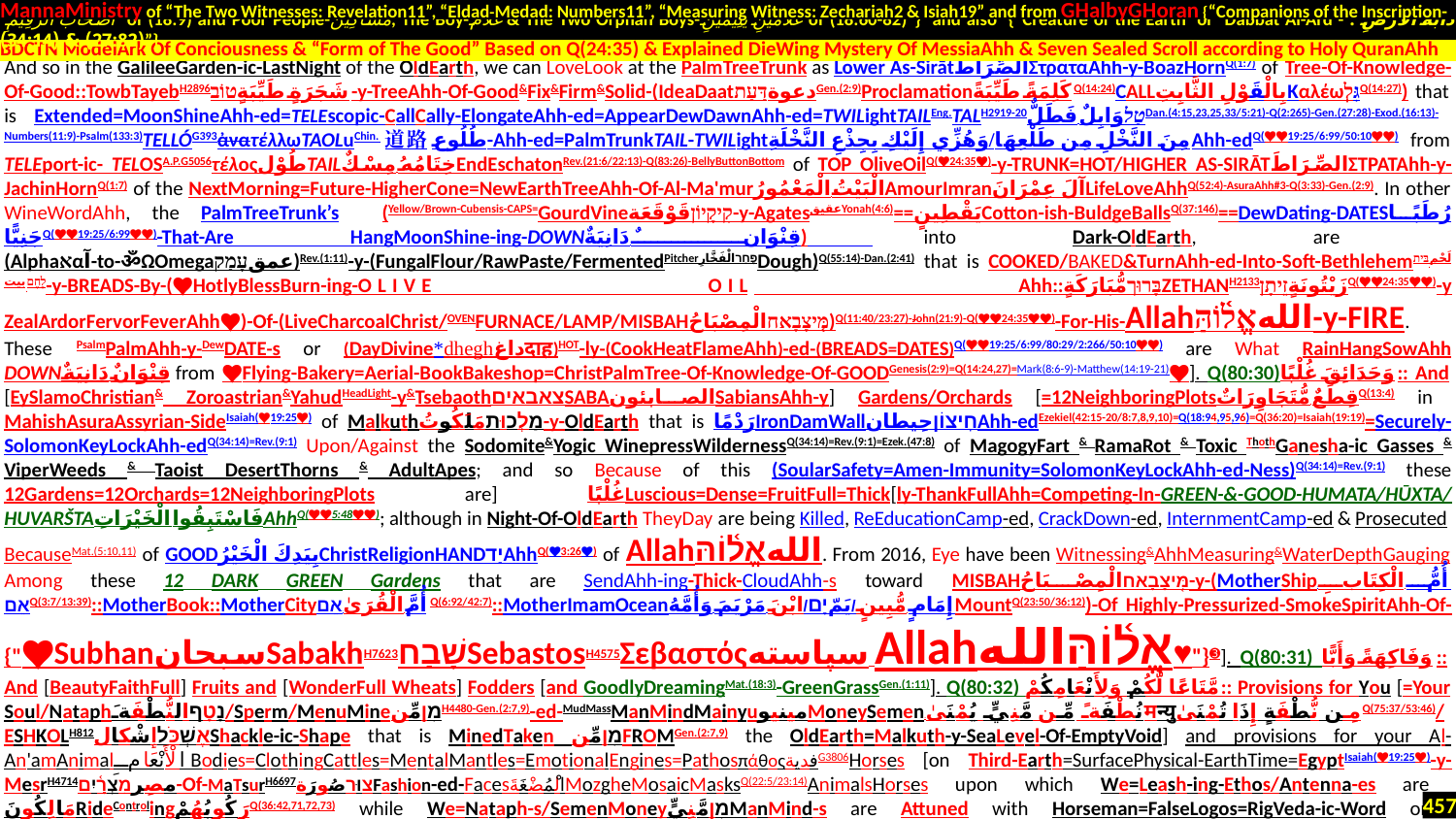

MannaMinistry of “The Two Witnesses: Revelation11”, “Eldad-Medad: Numbers11”, “Measuring Witness: Zechariah2 & Isiah19” and from GHalbyGHoran {“Companions of the Inscription-
 أَصْحَابَ الرَّقِيمِ  of (18:9) and Poor People-مَسَاكِينَ, The Boy-غُلَامُ & The Two Orphan Boys-غُلَامَيْنِ يَتِيمَيْنِ of (18:60-82)”}  and also  {“Creature of the Earth  or  Dabbat Al-Ard - دَابَّةُ الْأَرْضِ : (27:82) & (34:14)”}
.
And so in the GalileeGarden-ic-LastNight of the OldEarth, we can LoveLook at the PalmTreeTrunk as Lower As-SirātالصِّرَاطَΣτραταAhh-y-BoazHornQ(1:7)  of  Tree-Of-Knowledge-Of-Good::TowbTayebH2896شَجَرَةٍ طَيِّبَةٍטוֹב-y-TreeAhh-Of-Good&Fix&Firm&Solid-(IdeaDaatدعوةדַּעַתGen.(2:9)Proclamationكَلِمَةً طَيِّبَةًQ(14:24)CALLبِالْقَوْلِ الثَّابِتِΚαλέωגִּלְQ(14:27)) that is Extended=MoonShineAhh-ed=TELEscopic-CallCally-ElongateAhh-ed=AppearDewDawnAhh-ed=TWILightTAILEng.TALH2919-20טַלوَابِلٌ فَطَلٌّDan.(4:15,23,25,33/5:21)-Q(2:265)-Gen.(27:28)-Exod.(16:13)- Numbers(11:9)-Psalm(133:3)TELLÓG393ἀνατέλλωTAOLuChin.道路طُلُوع-Ahh-ed=PalmTrunkTAIL-TWILightمِنَ النَّخْلِ مِن طَلْعِهَا/وَهُزِّي إِلَيْكِ بِجِذْعِ النَّخْلَةِAhh-edQ(♥♥19:25/6:99/50:10♥♥)  from TELEport-ic- TELOSA.P.G5056τέλοςطُوْلTAILخِتَامُهُ مِسْكٌEndEschatonRev.(21:6/22:13)-Q(83:26)-BellyButtonBottom of TOP OliveOilQ(♥24:35♥)-y-TRUNK=HOT/HIGHER AS-SIRĀTالصِّرَاطَΣΤΡΑΤΑhh-y-JachinHornQ(1:7) of the NextMorning=Future-HigherCone=NewEarthTreeAhh-Of-Al-Ma'murالْبَيْتُ الْمَعْمُورُAmourImranآلَ عِمْرَانَLifeLoveAhhQ(52:4)-AsuraAhh#3-Q(3:33)-Gen.(2:9). In other WineWordAhh, the PalmTreeTrunk’s  (Yellow/Brown-Cubensis-CAPS=GourdVineקִיקָיוֹןقَوْقَعَة-y-AgatesعقیقYonah(4:6)==يَقْطِينٍCotton-ish-BuldgeBallsQ(37:146)==DewDating-DATESرُطَبًا جَنِيًّاQ(♥♥19:25/6:99♥♥)-That-Are HangMoonShine-ing-DOWNقِنْوَانٌ دَانِيَةٌ) into Dark-OldEarth, are (Alphaאαآ-to-ॐΩOmegaعمقעָמַק)Rev.(1:11)-y-(FungalFlour/RawPaste/FermentedPitcherפֶּחָרالْفَخَّارِDough)Q(55:14)-Dan.(2:41) that is COOKED/BAKED&TurnAhh-ed-Into-Soft-Bethlehemلَحْم.בֵּית לֶחֶם.بیت-y-BREADS-By-(♥HotlyBlessBurn-ing-OLIVE OIL Ahh::בָּרוּךمُّبَارَكَةٍZETHANH2133زَيْتُونَةٍזֵיתָןQ(♥♥24:35♥♥)-y ZealArdorFervorFeverAhh♥)-Of-(LiveCharcoalChrist/OVENFURNACE/LAMP/MISBAHמּ֤יצָבָאחالْمِصْبَاحُ)Q(11:40/23:27)-John(21:9)-Q(♥♥24:35♥♥)-For-His-Allahاللهאֱל֫וֹהַּ-y-FIRE. These PsalmPalmAhh-y-DewDATE-s or (DayDivine*dheghداغदाह)HOT-ly-(CookHeatFlameAhh)-ed-(BREADS=DATES)Q(♥♥19:25/6:99/80:29/2:266/50:10♥♥) are What RainHangSowAhh DOWNقِنْوَانٌ دَانِيَةٌ from ♥Flying-Bakery=Aerial-BookBakeshop=ChristPalmTree-Of-Knowledge-Of-GOODGenesis(2:9)=Q(14:24,27)=Mark(8:6-9)-Matthew(14:19-21)♥]. Q(80:30)وَحَدَائِقَ غُلْبًا:: And [EySlamoChristian& Zoroastrian&YahudHeadLight-y&TsebaothצאבאיםSABAالصابئون‎SabiansAhh-y] Gardens/Orchards [=12NeighboringPlotsقِطَعٌ مُّتَجَاوِرَاتٌQ(13:4) in MahishAsuraAssyrian-SideIsaiah(♥19:25♥) of Malkuthמַלְכוּתمَلَكُوتُ-y-OldEarth that is رَدْمًاIronDamWallחִיצוֹןحِيطانAhh-edEzekiel(42:15-20/8:7,8,9,10)=Q(18:94,95,96)=Q(36:20)=Isaiah(19:19)=Securely-SolomonKeyLockAhh-edQ(34:14)=Rev.(9:1) Upon/Against the Sodomite&Yogic WinepressWildernessQ(34:14)=Rev.(9:1)=Ezek.(47:8) of MagogyFart & RamaRot & Toxic ThothGanesha-ic Gasses & ViperWeeds & Taoist DesertThorns & AdultApes; and so Because of this (SoularSafety=Amen-Immunity=SolomonKeyLockAhh-ed-Ness)Q(34:14)=Rev.(9:1) these 12Gardens=12Orchards=12NeighboringPlots are] غُلْبًاLuscious=Dense=FruitFull=Thick[ly-ThankFullAhh=Competing-In-GREEN-&-GOOD-HUMATA/HŪXTA/HUVARŠTAفَاسْتَبِقُوا الْخَيْرَاتِAhhQ(♥♥5:48♥♥); although in Night-Of-OldEarth TheyDay are being Killed, ReEducationCamp-ed, CrackDown-ed, InternmentCamp-ed & Prosecuted  BecauseMat.(5:10,11) of GOODبِيَدِكَ الْخَيْرُChristReligionHANDיַדAhhQ(♥3:26♥) of Allahاللهאֱל֫וֹהַּ. From 2016, Eye have been Witnessing&AhhMeasuring&WaterDepthGauging Among these 12 DARK GREEN Gardens that are SendAhh-ing-Thick-CloudAhh-s toward MISBAHמּ֤יצָבָאחالْمِصْبَاحُ-y-(MotherShipأُمُّ الْكِتَابِ.אֵםQ(3:7/13:39)::MotherBook::MotherCityأُمَّ الْقُرَىٰ.אֵםQ(6:92/42:7)::MotherImamOceanإِمَامٍ مُّبِينٍ/يَمّיָם/ابْنَ مَرْيَمَ وَأُمَّهُMountQ(23:50/36:12))-Of Highly-Pressurized-SmokeSpiritAhh-Of-{"♥SubhanسبحانSabakhH7623שָׁבַחSebastosH4575Σεβαστόςسپاسته Allahאֱל֫וֹהַּالله♥"}➌]. Q(80:31) وَفَاكِهَةً وَأَبًّا:: And [BeautyFaithFull] Fruits and [WonderFull Wheats] Fodders [and GoodlyDreamingMat.(18:3)-GreenGrassGen.(1:11)]. Q(80:32) مَّتَاعًا لَّكُمْ وَلِأَنْعَامِكُمْ:: Provisions for You [=Your Soul/Nataphנָטָףالنُّطْفَةَ/Sperm/MenuMineמִןمِّنH4480-Gen.(2:7,9)-ed-MudMassManMindMainyuمینیوMoneySemen.نُطْفَةً مِّن مَّنِيٍّ يُمْنَىٰमन्युمِن نُّطْفَةٍ إِذَا تُمْنَىٰQ(75:37/53:46)/ ESHKOLH812אֶשְׁכֹּלإشْكالShackle-ic-Shape that is MinedTaken מִןمِّنFROMGen.(2:7,9) the OldEarth=Malkuth-y-SeaLevel-Of-EmptyVoid] and provisions for your Al-An'amAnimalالْأَنْعَامِ Bodies=ClothingCattles=MentalMantles=EmotionalEngines=PathosπάθοςفدیةG3806Horses [on Third-Earth=SurfacePhysical-EarthTime=EgyptIsaiah(♥19:25♥)-y-MesrH4714مصِرמִצְרָ֫יִם-Of-MaTsurH6697צוּרصُورَةFashion-ed-FacesالْمُضْغَةَMozgheMosaicMasksQ(22:5/23:14)AnimalsHorses upon which We=Leash-ing-Ethos/Antenna-es are مَالِكُونَRideControlingرَكُوبُهُمْQ(36:42,71,72,73) while We=Nataph-s/SemenMoneyמִןمَّنِيٍّManMind-s are Attuned with Horseman=FalseLogos=RigVeda-ic-Word or  Horseman=ChristLogos=GHoran-ic-WordAhh]”}}. As for the Figure #1,#2,#3,#4,#5 which are Showing the Anchoring and Floating Dynamics of BDCTN-y ModelArk of Conciousness, let me Say that Figure#1 is showing the Unaltered Un-Psychedelized and Un-LSD/Markفتنة المسيح الدجال-edRev.(13:16/14:9/16:2/19:20/20:4) and Unperturbed and AnchorDock-ed and Uninitiated State of Conciousness.
BDCTN ModelArk Of Conciousness & “Form of The Good” Based on Q(24:35) & Explained DieWing Mystery Of MessiaAhh & Seven Sealed Scroll according to Holy QuranAhh
457